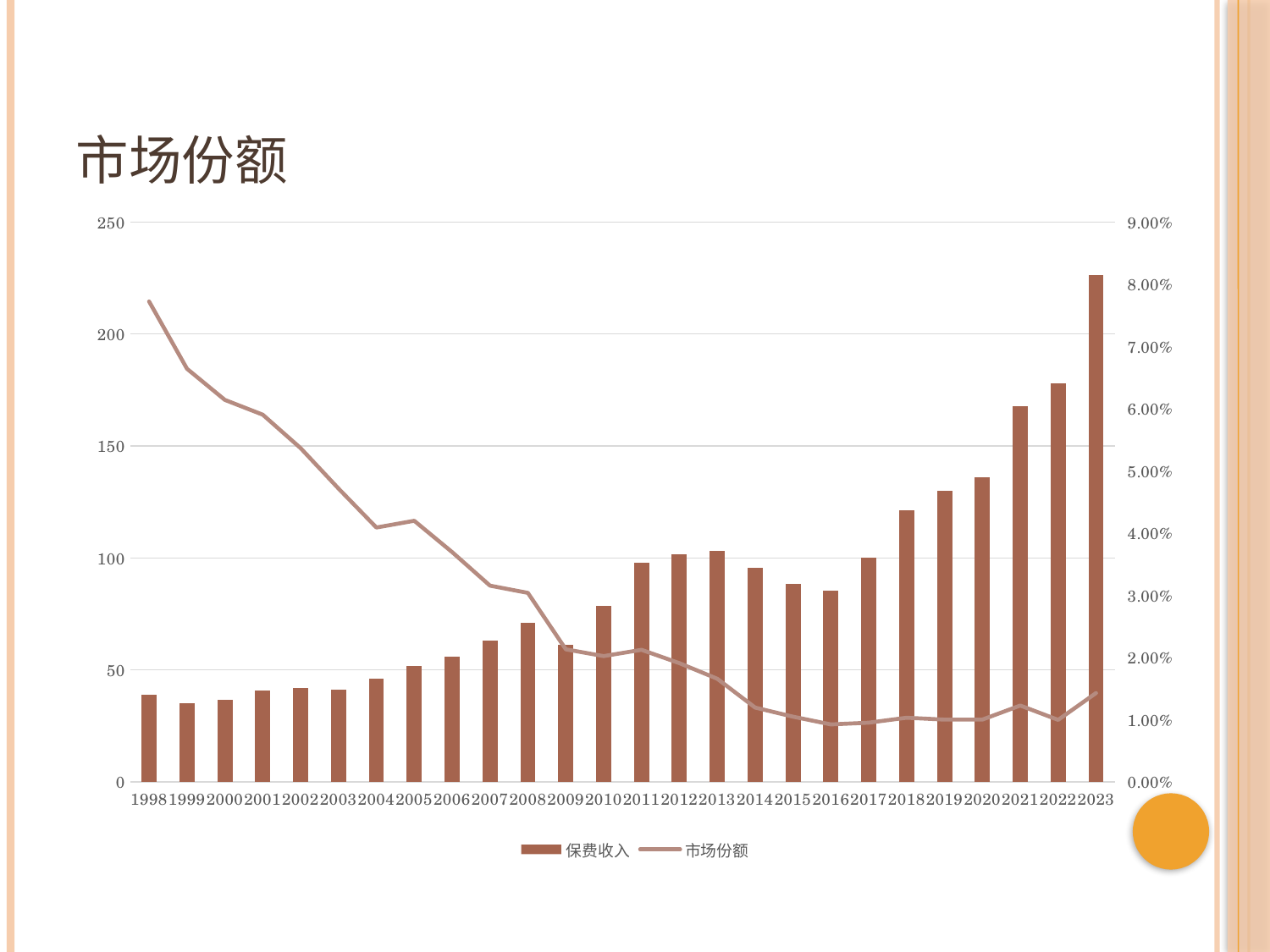

# 市场份额

### Chart

| Category |  |  |
|---|---|---|
| 1998 | 39.0 | 0.07722772277227723 |
| 1999 | 35.0 | 0.06641366223908918 |
| 2000 | 36.75 | 0.06141377005347594 |
| 2001 | 40.63 | 0.05903463907939091 |
| 2002 | 41.82 | 0.053649087247116777 |
| 2003 | 41.0 | 0.04715876479560887 |
| 2004 | 46.0 | 0.04088888888888889 |
| 2005 | 51.71 | 0.04197546898718251 |
| 2006 | 55.76 | 0.03692617414108235 |
| 2007 | 63.0 | 0.031535161705301414 |
| 2008 | 70.97 | 0.030371762007266625 |
| 2009 | 61.27 | 0.021305153642600574 |
| 2010 | 78.74 | 0.020212339949276625 |
| 2011 | 98.0 | 0.021222135120034995 |
| 2012 | 101.71 | 0.01907922257467271 |
| 2013 | 102.94 | 0.01657045905998783 |
| 2014 | 95.4 | 0.01193250256098522 |
| 2015 | 88.2 | 0.01047095556373393 |
| 2016 | 85.51 | 0.009228620703797 |
| 2017 | 100.2 | 0.00950537879219079 |
| 2018 | 121.1 | 0.010301385710761586 |
| 2019 | 130.1 | 0.009995159914875963 |
| 2020 | 135.96 | 0.010008833922261484 |
| 2021 | 167.72 | 0.012263819830359754 |
| 2022 | 177.93 | 0.009958582862260033 |
| 2023 | 226.49 | 0.014273380388202672 |